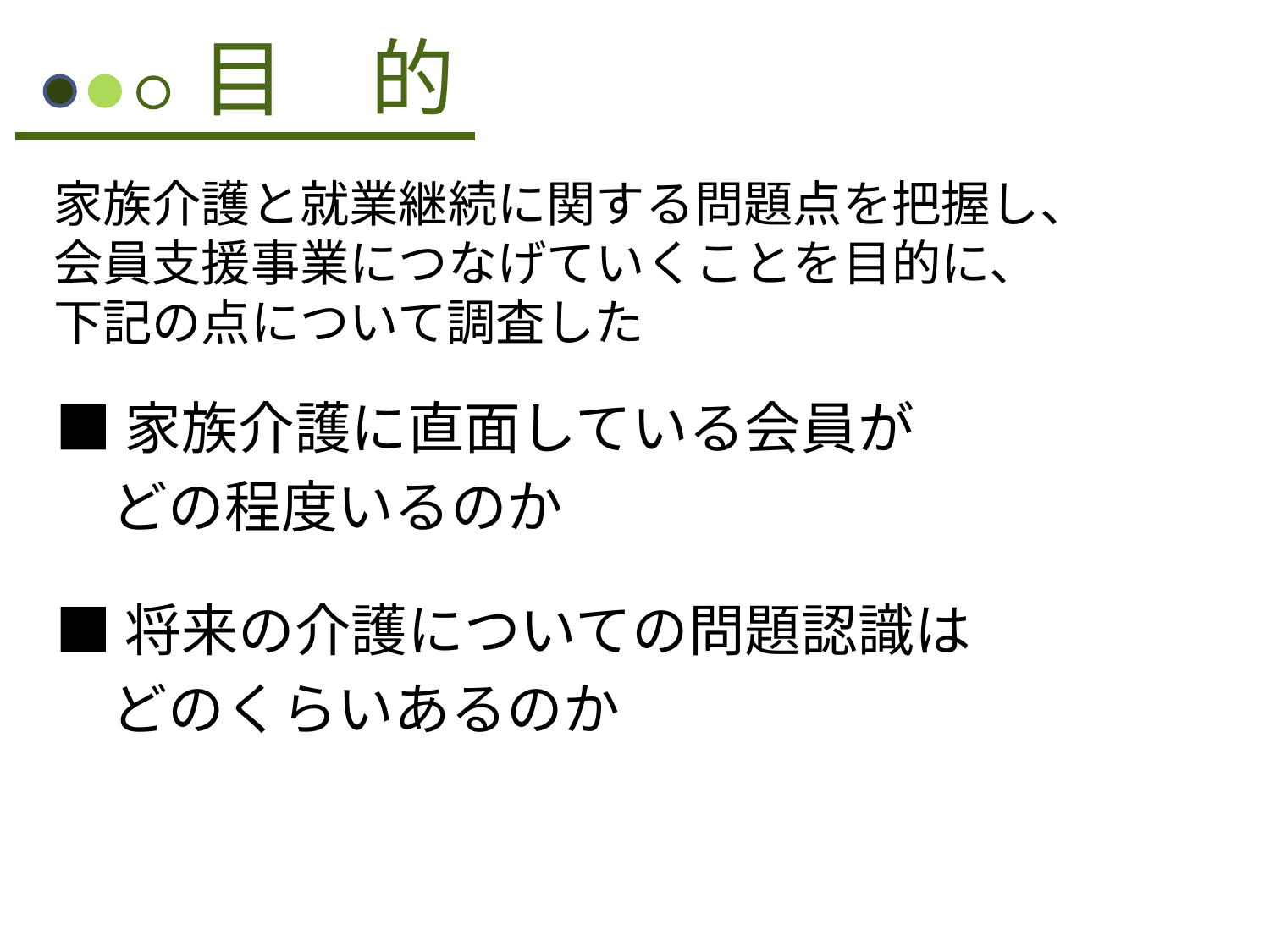

目　的

家族介護と就業継続に関する問題点を把握し、
会員支援事業につなげていくことを目的に、
下記の点について調査した
■家族介護に直面している会員が
　どの程度いるのか

■将来の介護についての問題認識は
　どのくらいあるのか